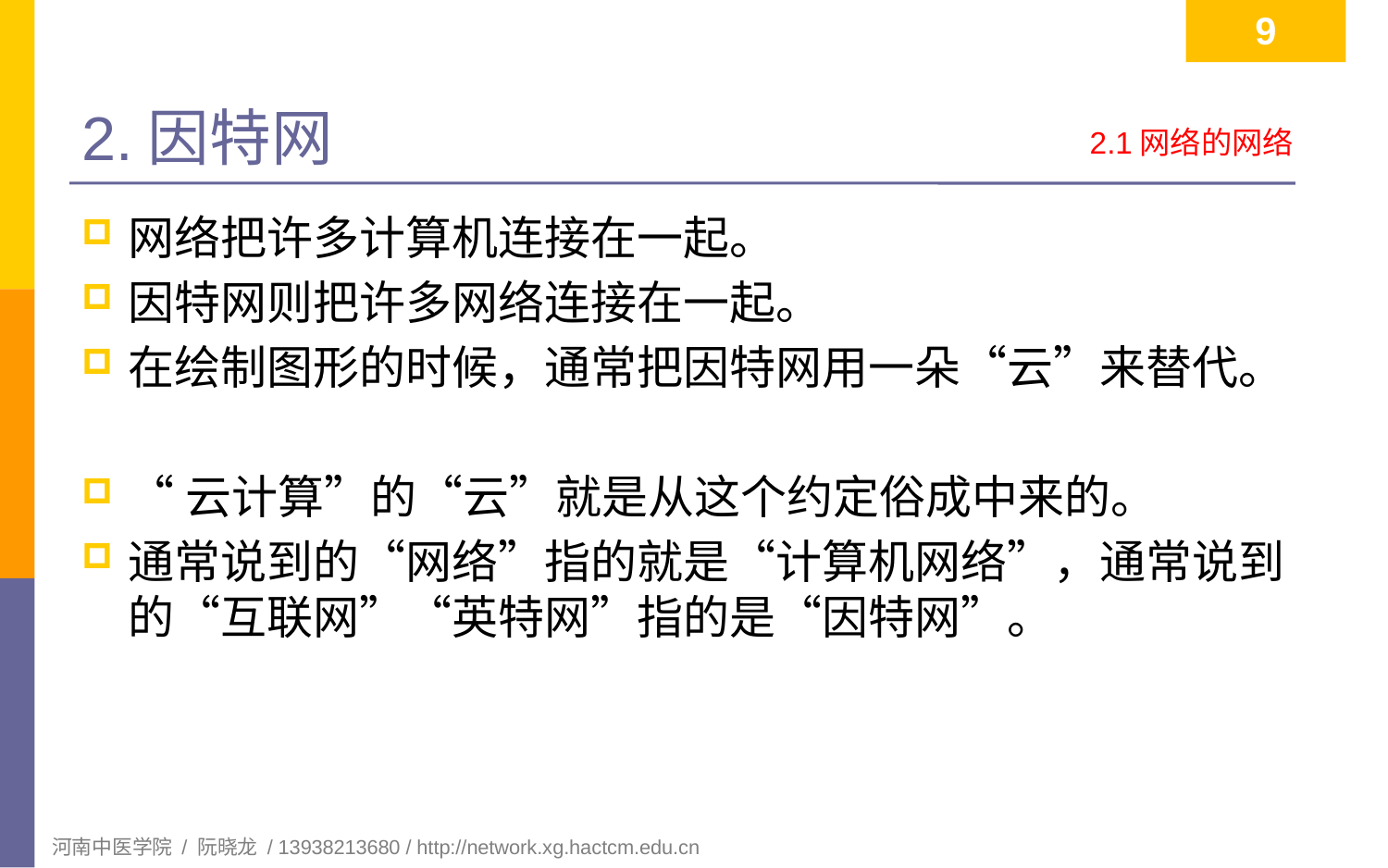

9
# 2.因特网
2.1网络的网络
网络把许多计算机连接在一起。
因特网则把许多网络连接在一起。
在绘制图形的时候，通常把因特网用一朵“云”来替代。

“云计算”的“云”就是从这个约定俗成中来的。
通常说到的“网络”指的就是“计算机网络”，通常说到的“互联网”“英特网”指的是“因特网”。